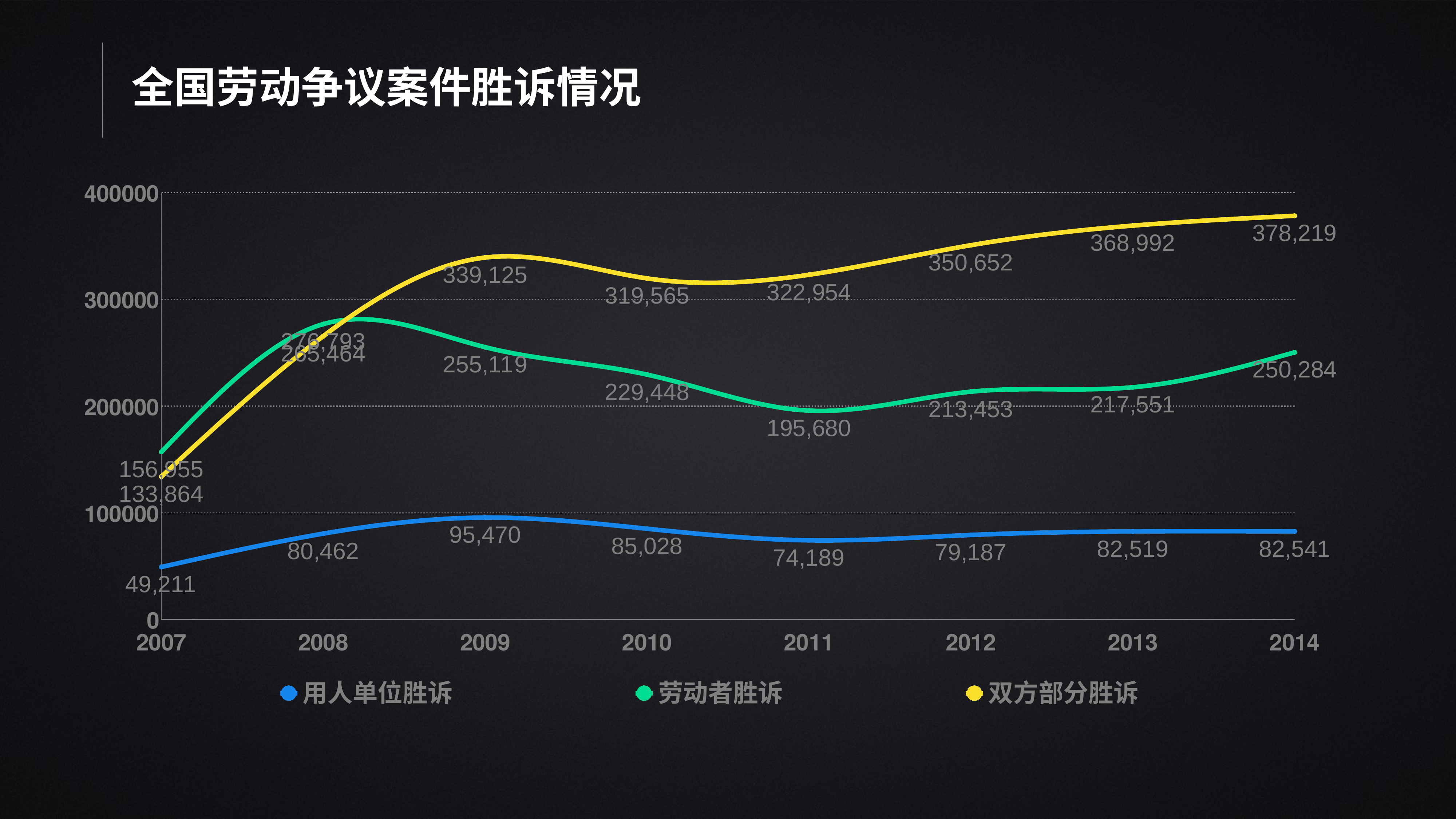

全国劳动争议案件胜诉情况

### Chart

| Category | 用人单位胜诉 | 劳动者胜诉 | 双方部分胜诉 |
|---|---|---|---|
| 2007 | 49211.0 | 156955.0 | 133864.0 |
| 2008 | 80462.0 | 276793.0 | 265464.0 |
| 2009 | 95470.0 | 255119.0 | 339125.0 |
| 2010 | 85028.0 | 229448.0 | 319565.0 |
| 2011 | 74189.0 | 195680.0 | 322954.0 |
| 2012 | 79187.0 | 213453.0 | 350652.0 |
| 2013 | 82519.0 | 217551.0 | 368992.0 |
| 2014 | 82541.0 | 250284.0 | 378219.0 |